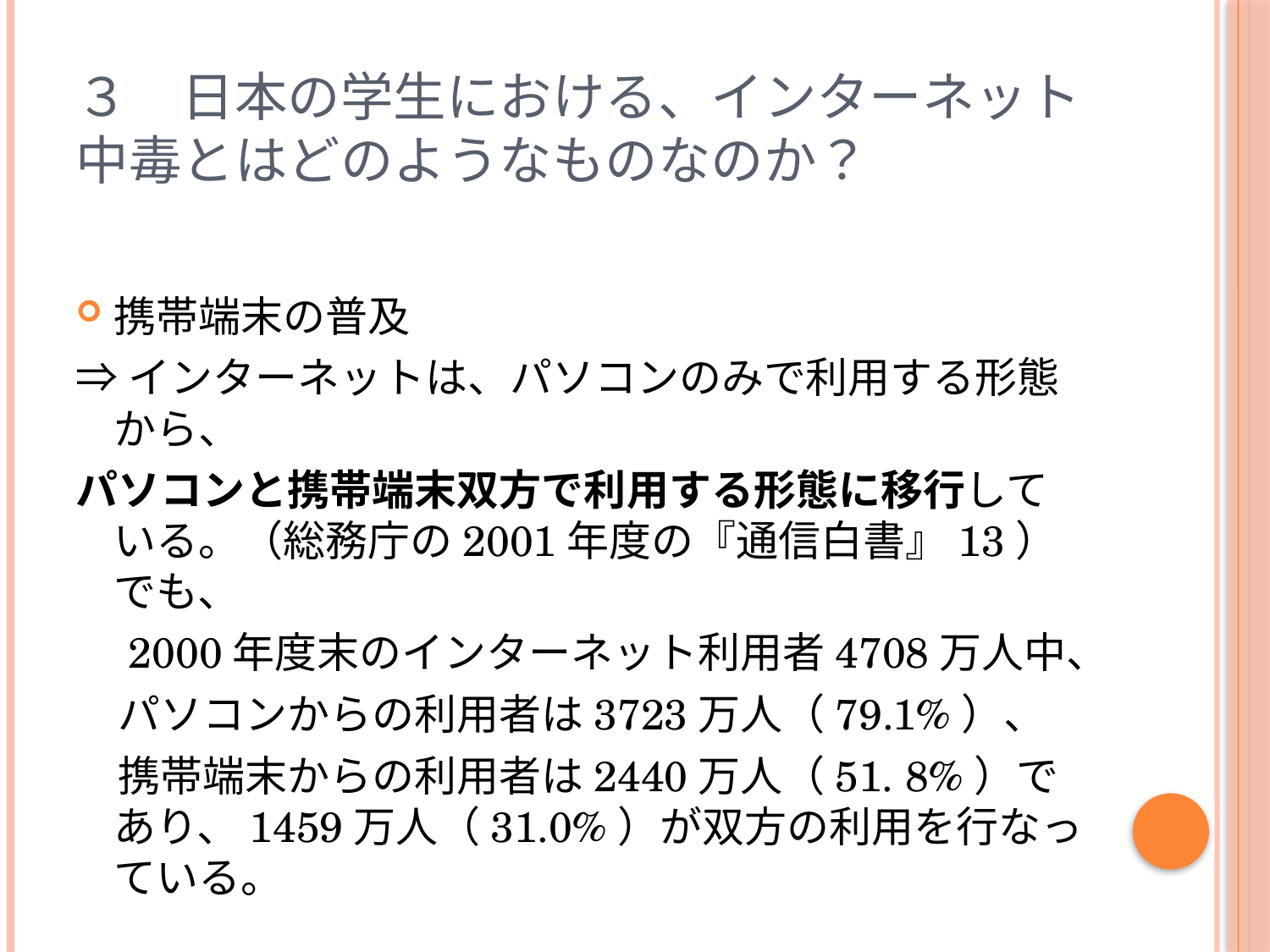

# ３　日本の学生における、インターネット中毒とはどのようなものなのか？

携帯端末の普及
⇒インターネットは、パソコンのみで利用する形態から、
パソコンと携帯端末双方で利用する形態に移行している。（総務庁の2001年度の『通信白書』13）でも、
　2000年度末のインターネット利用者4708万人中、
　パソコンからの利用者は3723万人（79.1%）、
　携帯端末からの利用者は2440万人（51. 8%）であり、1459万人（31.0%）が双方の利用を行なっている。